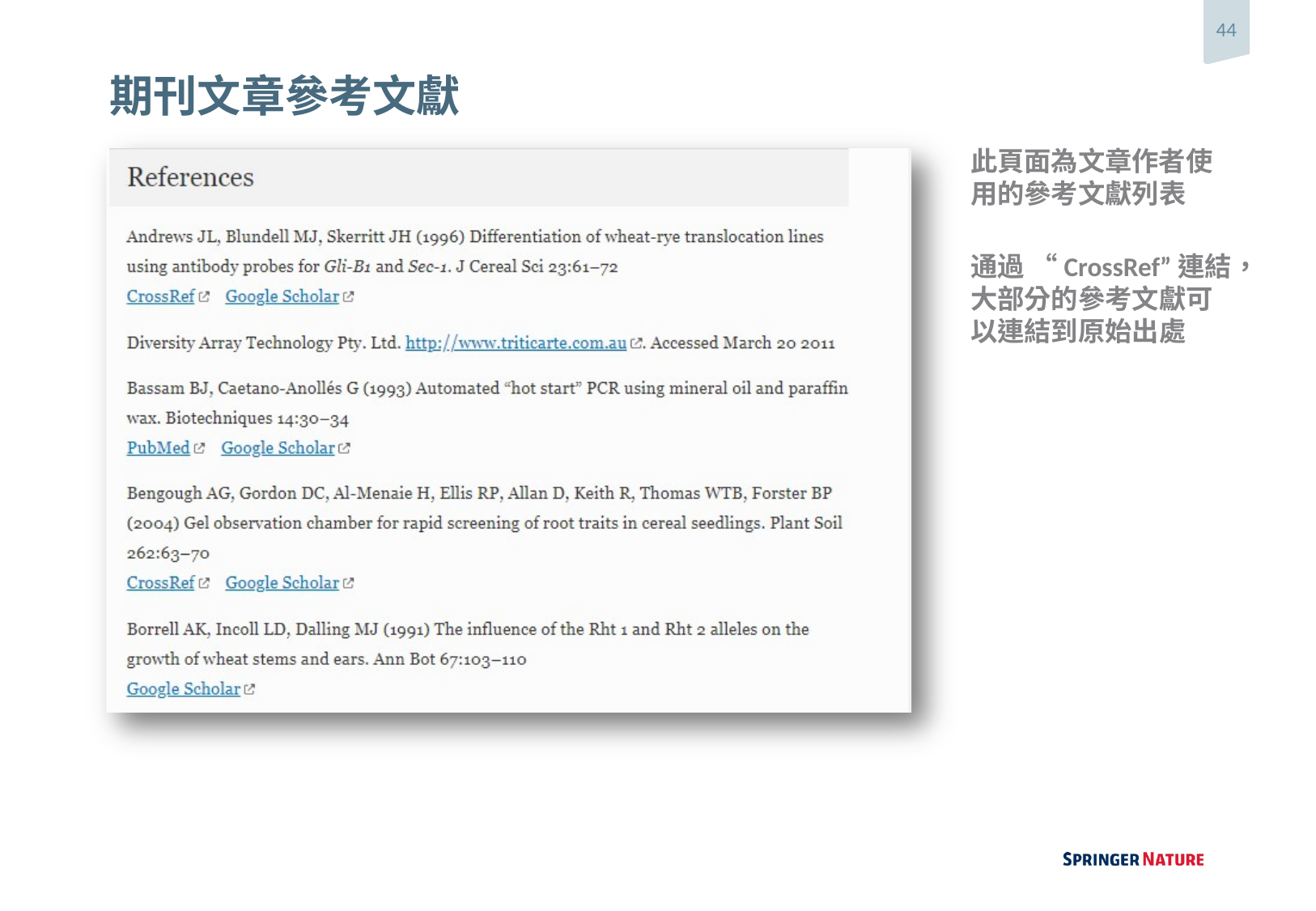

44
# 期刊文章參考文獻

此頁面為文章作者使用的參考文獻列表
通過 “CrossRef”連結，大部分的參考文獻可以連結到原始出處